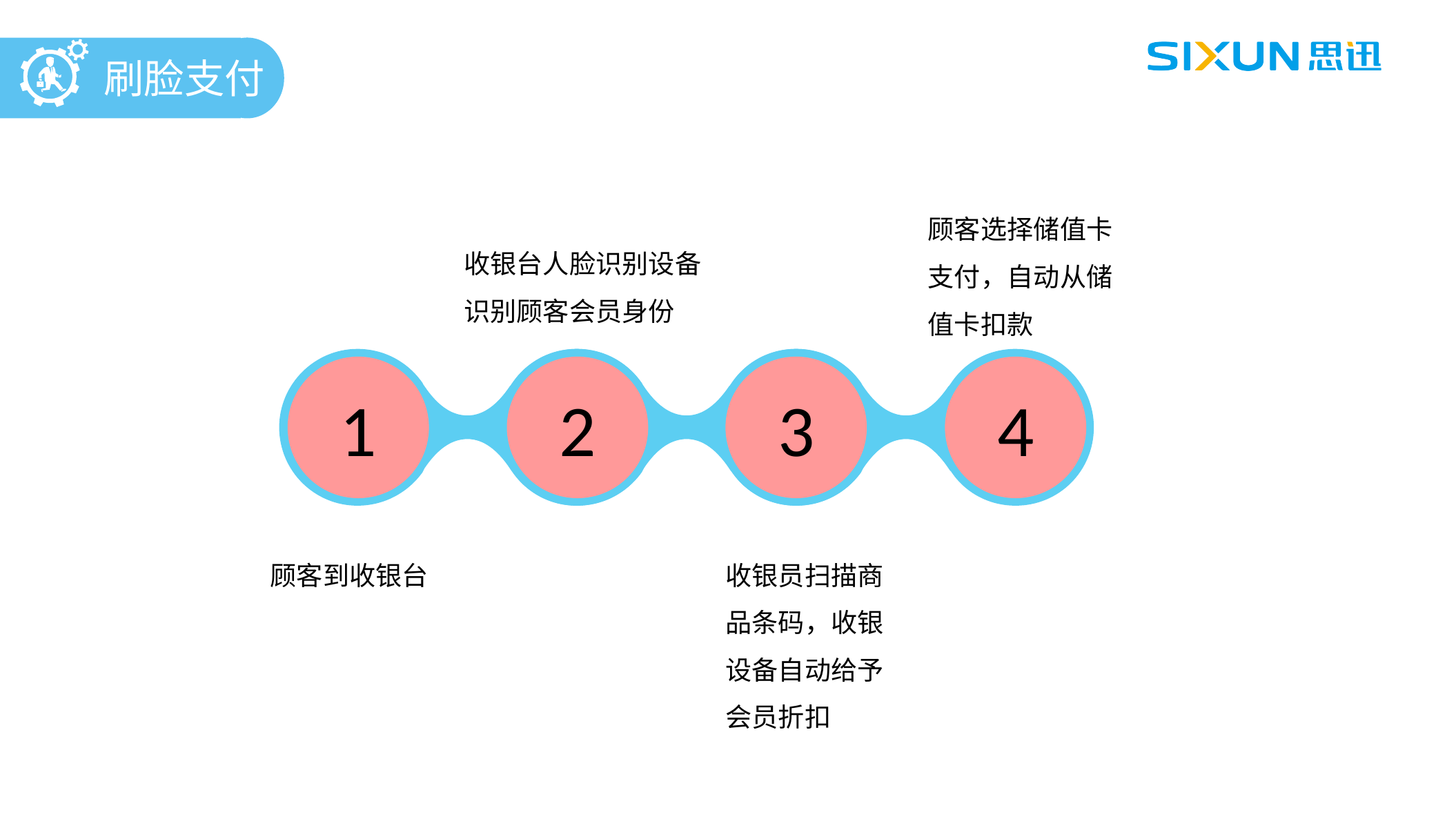

刷脸支付
顾客选择储值卡支付，自动从储值卡扣款
收银台人脸识别设备识别顾客会员身份

1

2
3

4
顾客到收银台
收银员扫描商品条码，收银设备自动给予会员折扣